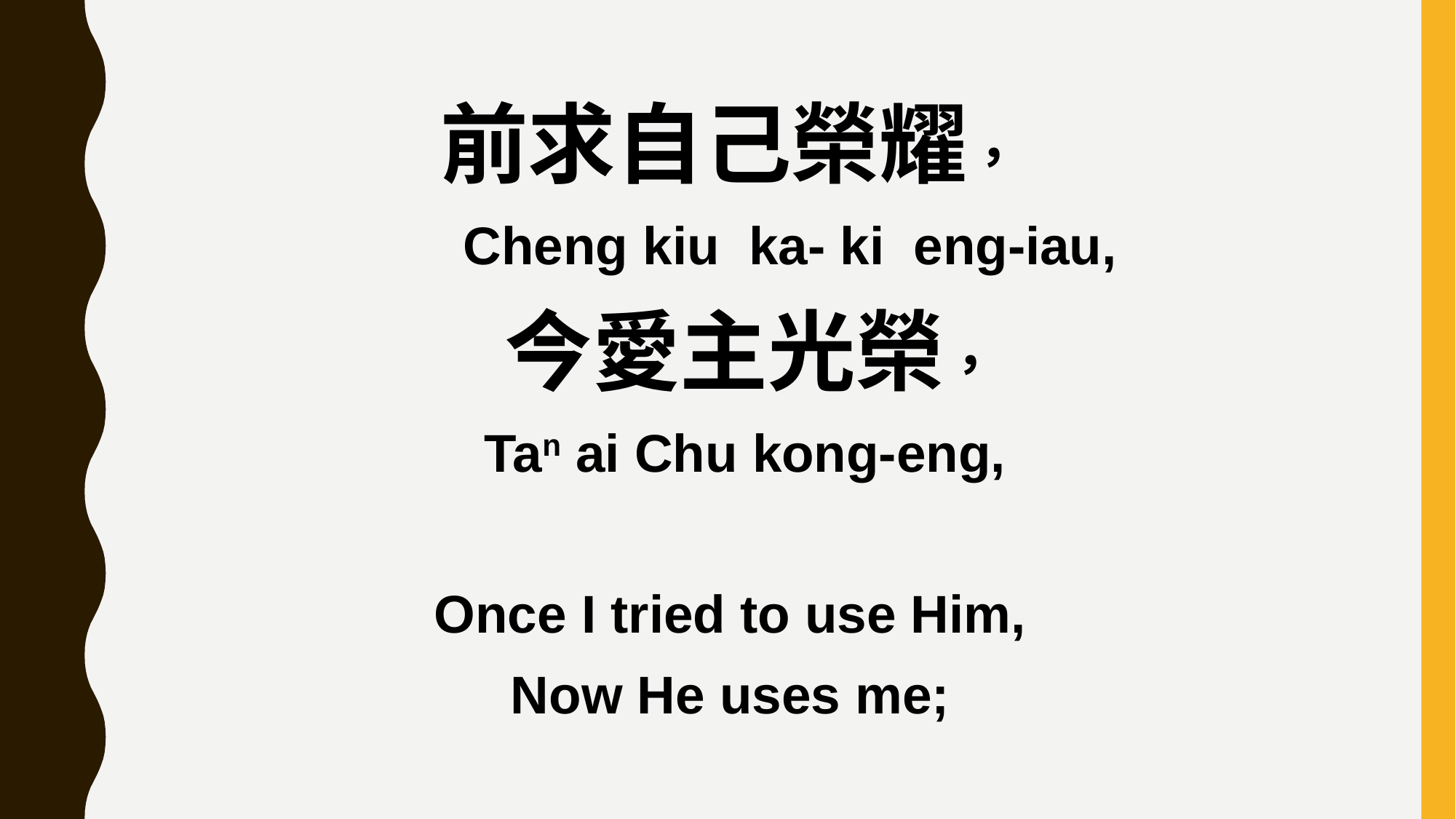

前求自己榮耀，
                  Cheng kiu  ka- ki  eng-iau,
 今愛主光榮，
  Tan ai Chu kong-eng,

Once I tried to use Him,
Now He uses me;